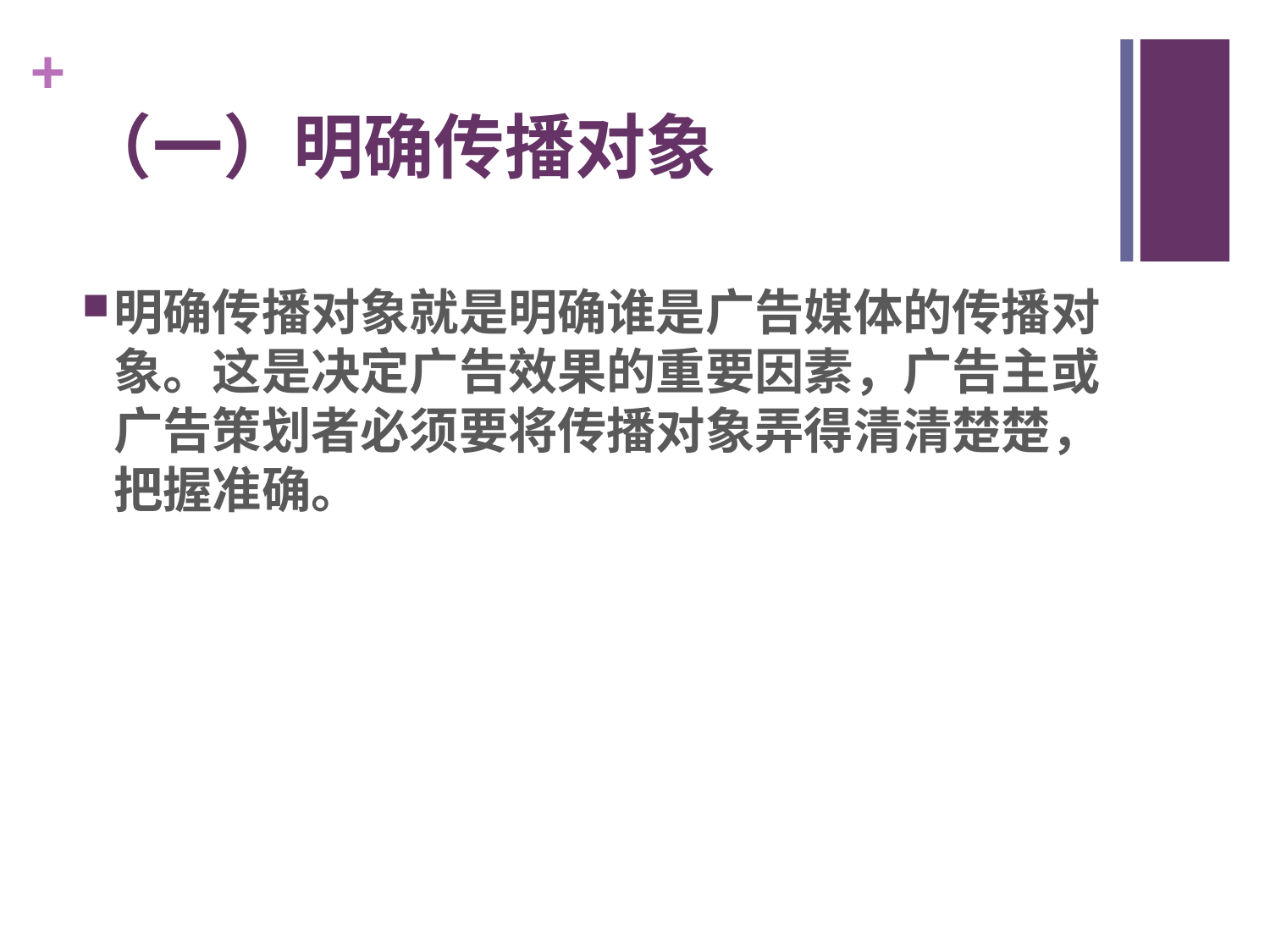

# （一）明确传播对象
明确传播对象就是明确谁是广告媒体的传播对象。这是决定广告效果的重要因素，广告主或广告策划者必须要将传播对象弄得清清楚楚，把握准确。